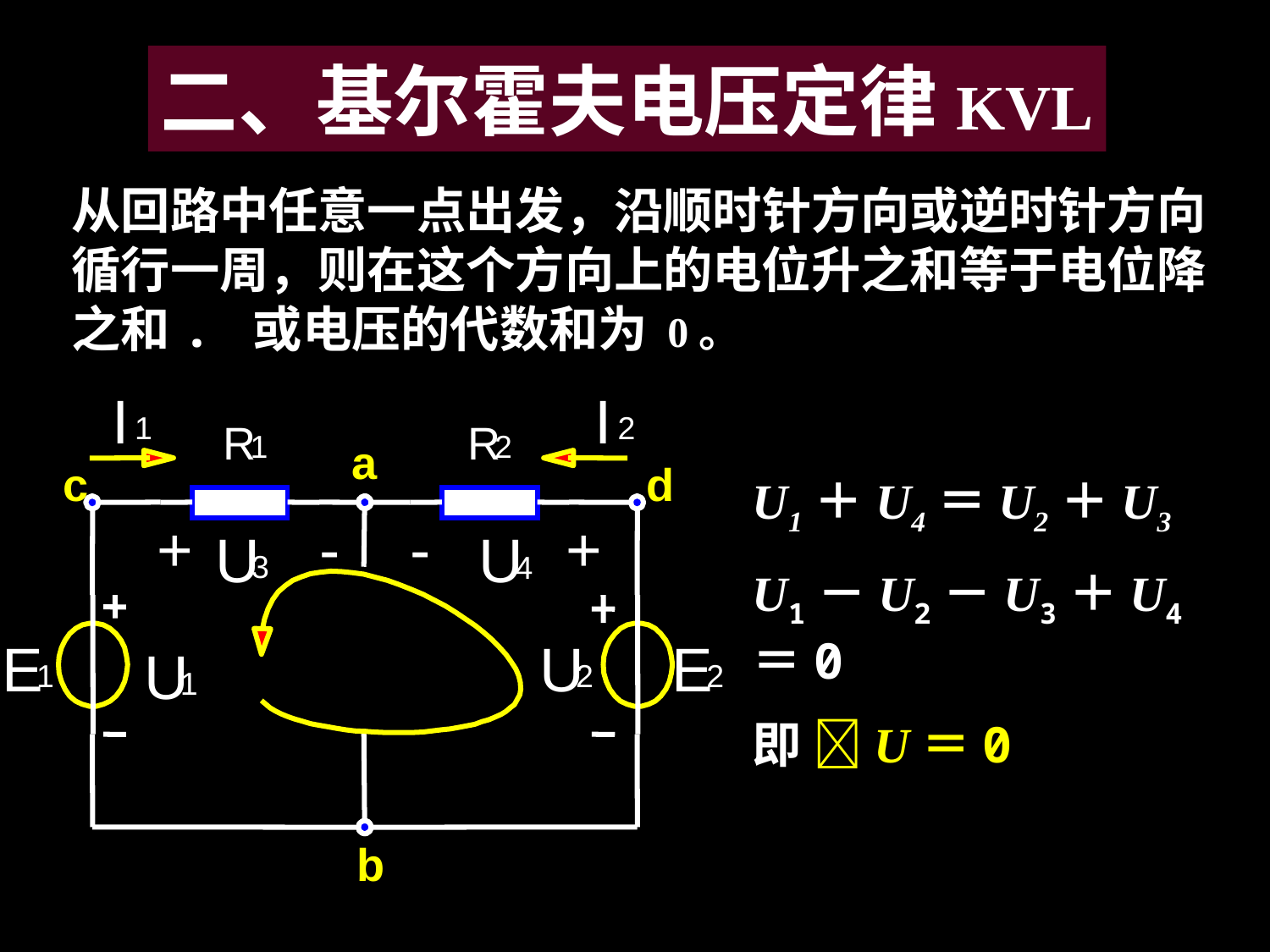

二、基尔霍夫电压定律KVL
从回路中任意一点出发，沿顺时针方向或逆时针方向
循行一周，则在这个方向上的电位升之和等于电位降
之和. 或电压的代数和为 0。
I
I
1
2
R
R
1
2
a

c
d

U1＋U4＝U2＋U3
U1－U2－U3＋U4＝0
即 ∑U＝0

+
-
-
+
U
U
3
4

E
U
E
U
1
2
2
1

b